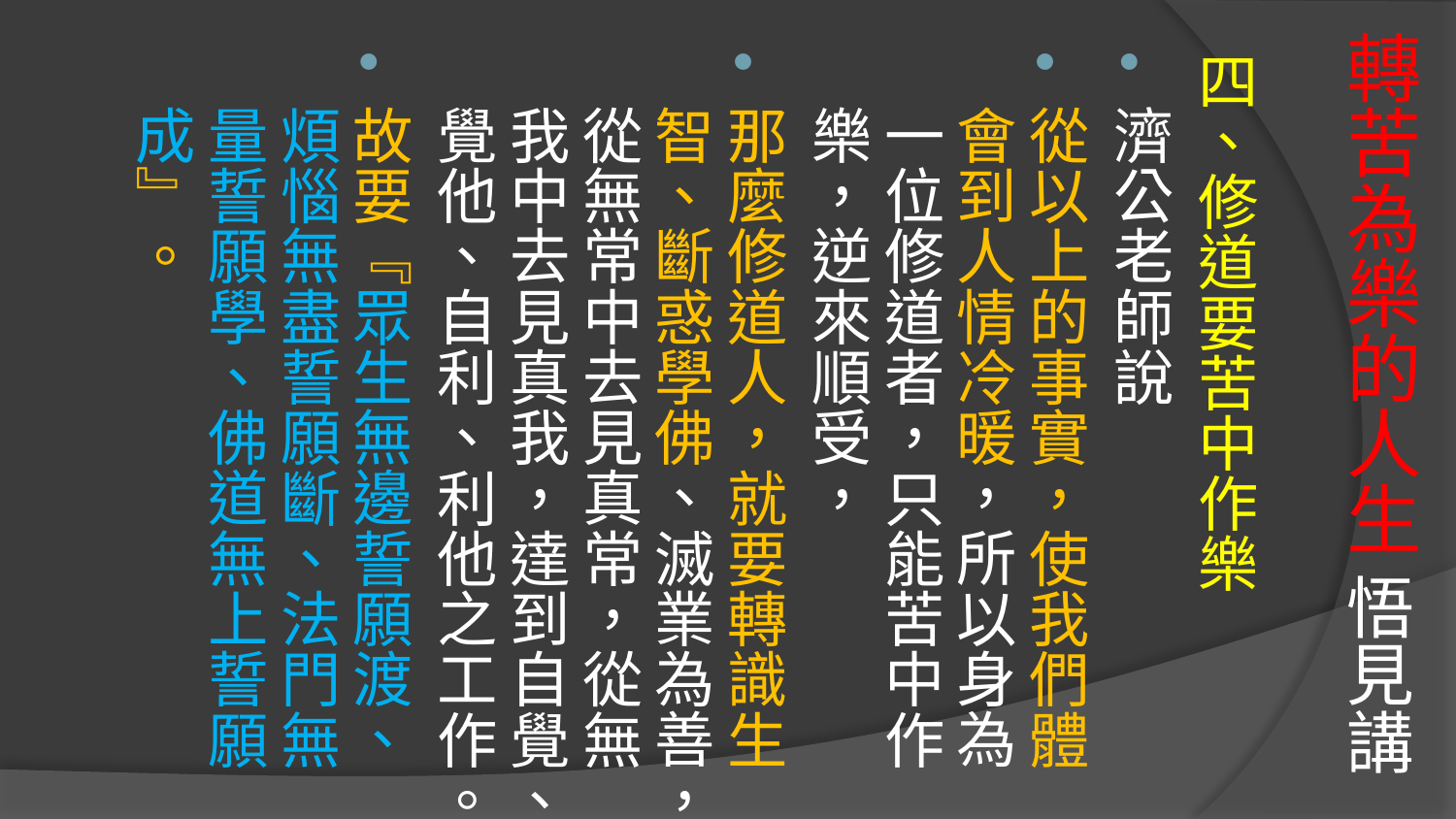

# 轉苦為樂的人生 悟見講
四、修道要苦中作樂
濟公老師說
從以上的事實，使我們體會到人情冷暖，所以身為一位修道者，只能苦中作樂，逆來順受，
那麼修道人，就要轉識生智、斷惑學佛、滅業為善，從無常中去見真常，從無我中去見真我，達到自覺、覺他、自利、利他之工作。
故要『眾生無邊誓願渡、煩惱無盡誓願斷、法門無量誓願學、佛道無上誓願成』。